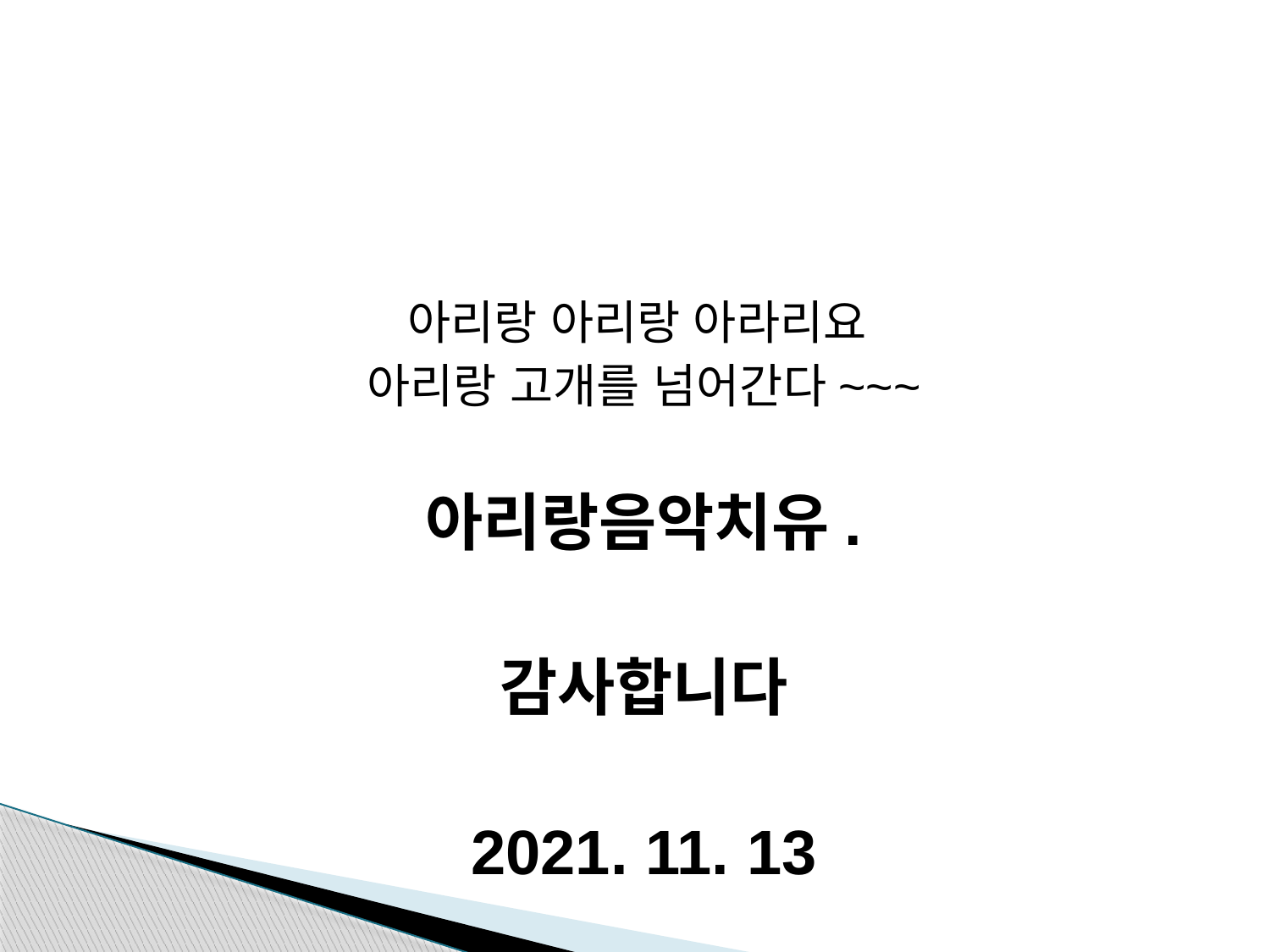

아리랑 아리랑 아라리요
아리랑 고개를 넘어간다~~~

아리랑음악치유.

감사합니다

2021. 11. 13